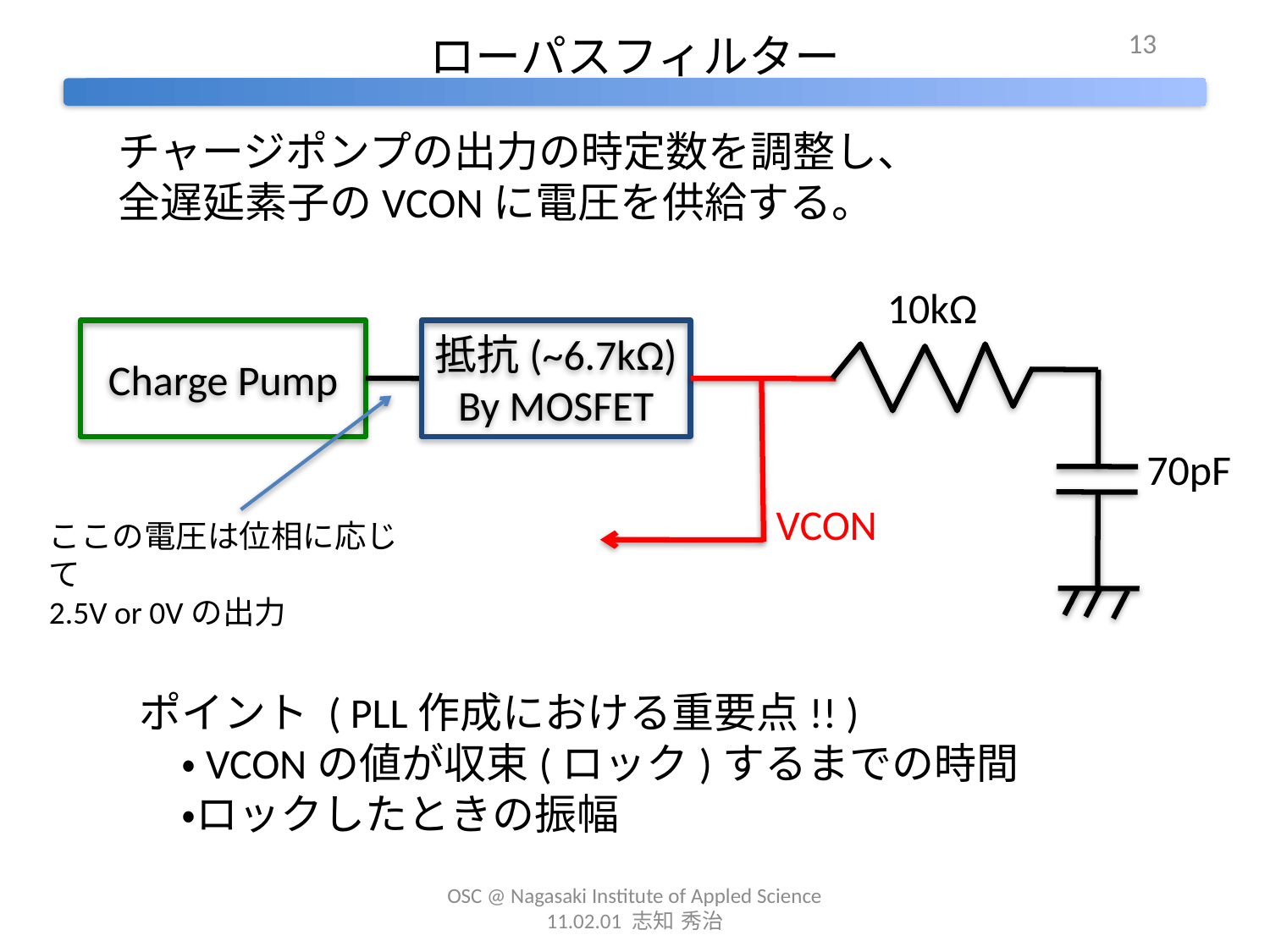

13
# ローパスフィルター
チャージポンプの出力の時定数を調整し、
全遅延素子のVCONに電圧を供給する。
10kΩ
Charge Pump
抵抗(~6.7kΩ)
By MOSFET

70pF
VCON
ここの電圧は位相に応じて
2.5V or 0Vの出力
ポイント ( PLL作成における重要点!! )
　•VCONの値が収束(ロック)するまでの時間
　•ロックしたときの振幅
OSC @ Nagasaki Institute of Appled Science 11.02.01 志知 秀治